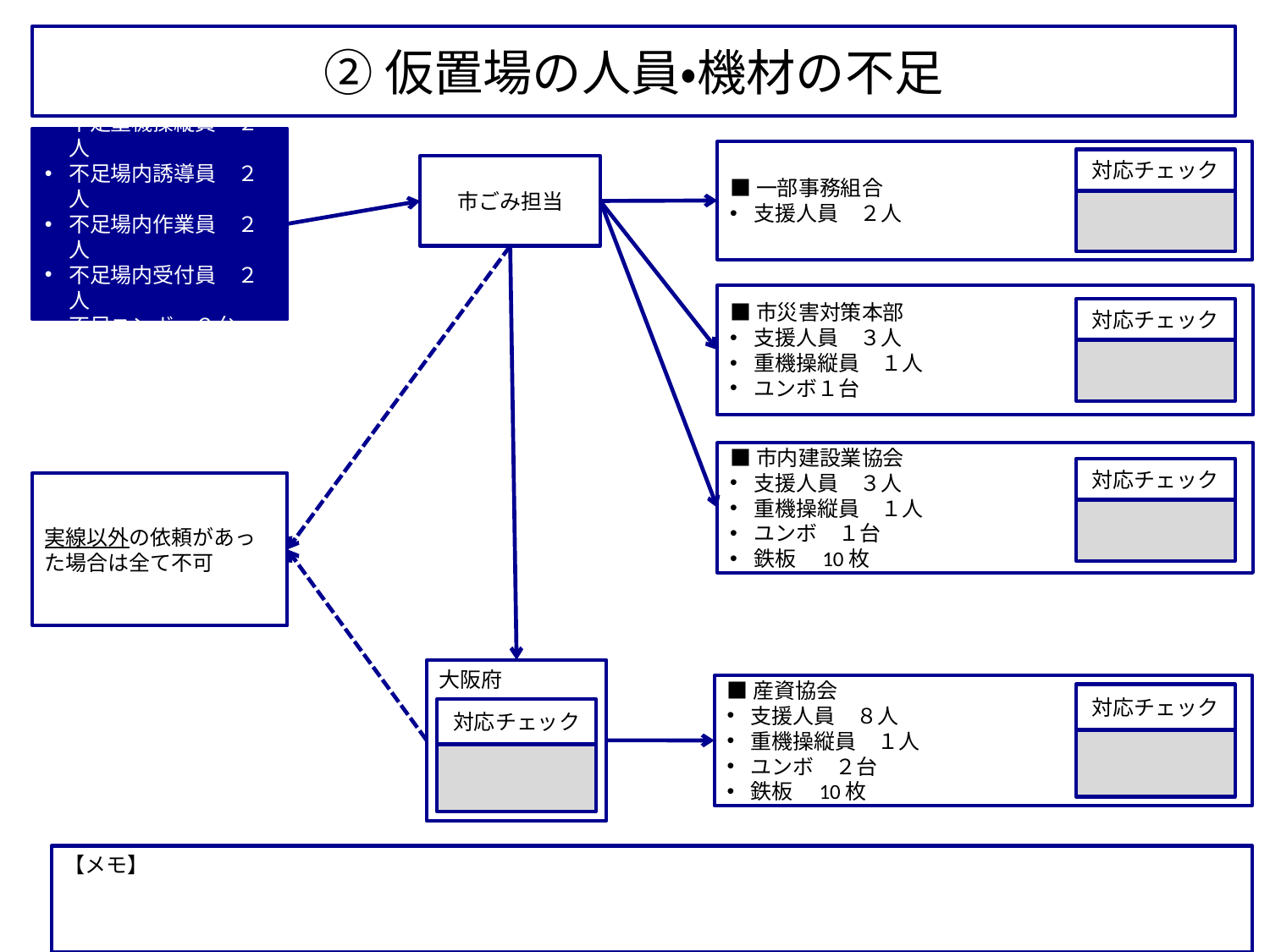

②仮置場の人員・機材の不足
【開始】仮置場の人員
不足重機操縦員　２人
不足場内誘導員　２人
不足場内作業員　２人
不足場内受付員　２人
不足ユンボ　２台
不足鉄板　10枚
■一部事務組合
支援人員　２人
対応チェック

市ごみ担当
■市災害対策本部
支援人員　３人
重機操縦員　１人
ユンボ１台
対応チェック

■市内建設業協会
支援人員　３人
重機操縦員　１人
ユンボ　１台
鉄板　10枚
対応チェック

実線以外の依頼があった場合は全て不可
大阪府
対応チェック

■産資協会
支援人員　８人
重機操縦員　１人
ユンボ　２台
鉄板　10枚
対応チェック

【メモ】